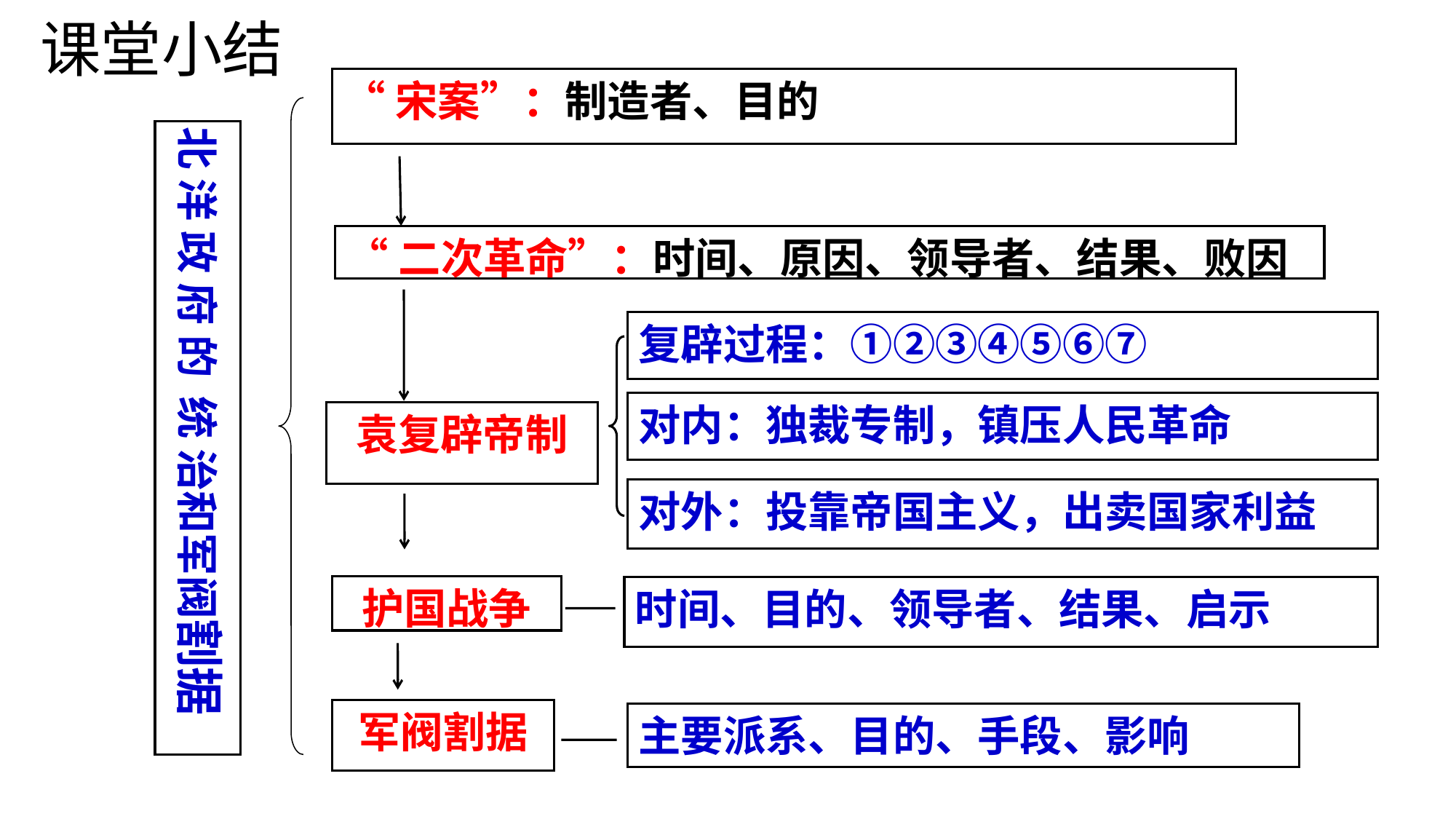

课堂小结
“宋案”：制造者、目的

北 洋 政 府 的  统 治和军阀割据

“二次革命”：时间、原因、领导者、结果、败因

复辟过程：①②③④⑤⑥⑦

对内：独裁专制，镇压人民革命
袁复辟帝制

对外：投靠帝国主义，出卖国家利益

护国战争

时间、目的、领导者、结果、启示

军阀割据

主要派系、目的、手段、影响